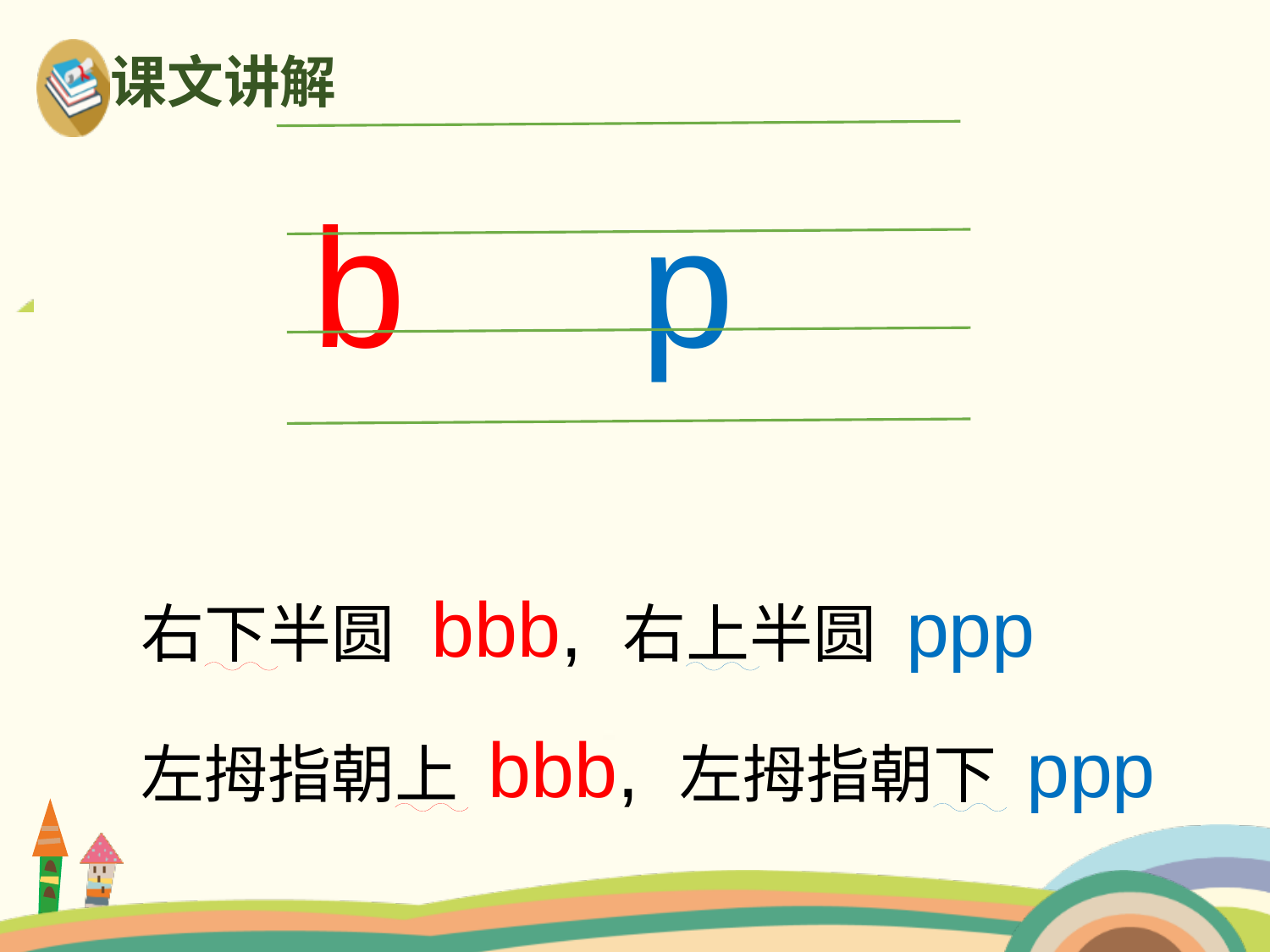

课文讲解
b     p
右下半圆 bbb, 右上半圆 ppp
左拇指朝上 bbb, 左拇指朝下 ppp